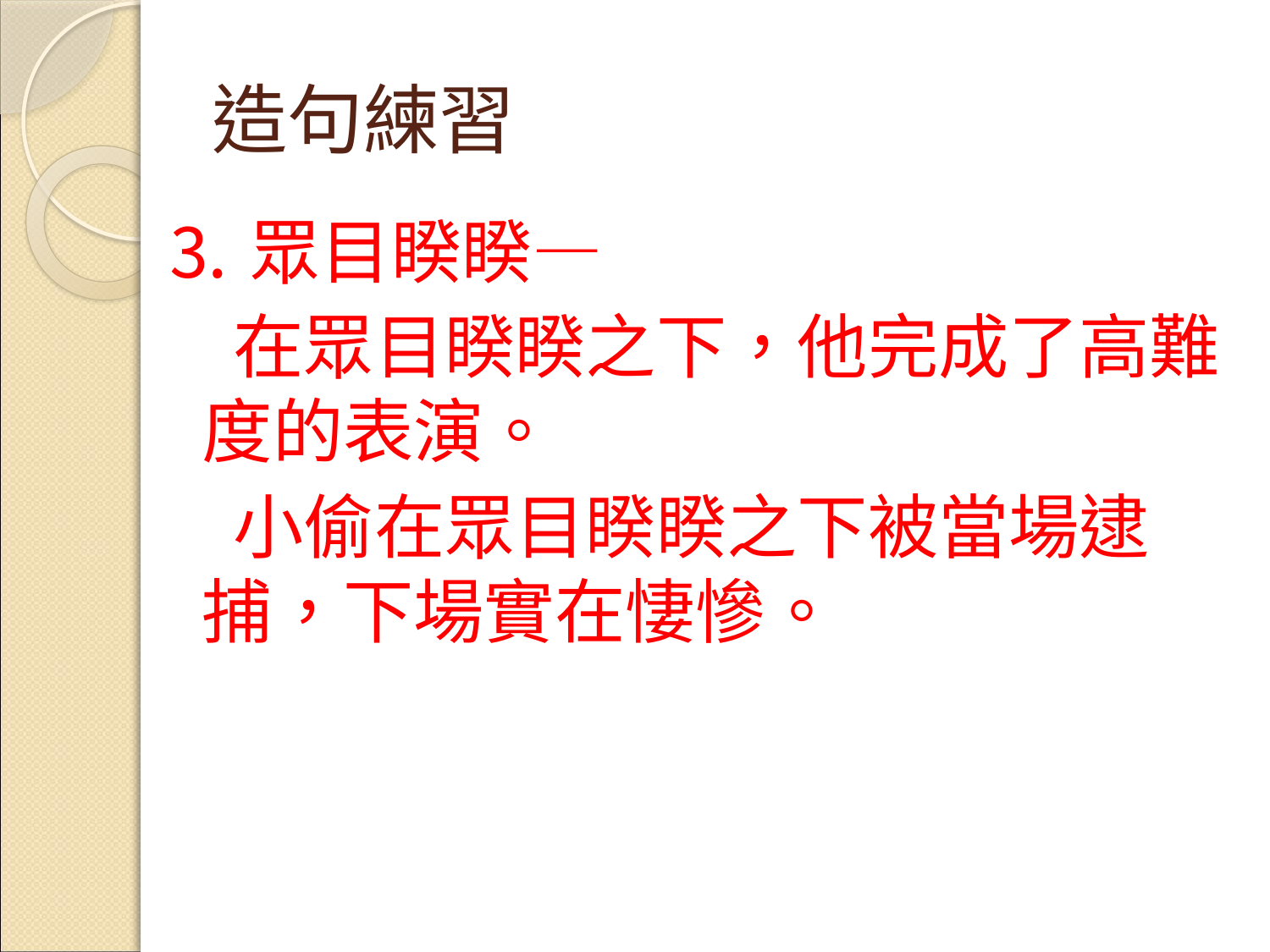

造句練習
⒊眾目睽睽—
　在眾目睽睽之下，他完成了高難度的表演。
　小偷在眾目睽睽之下被當場逮捕，下場實在悽慘。